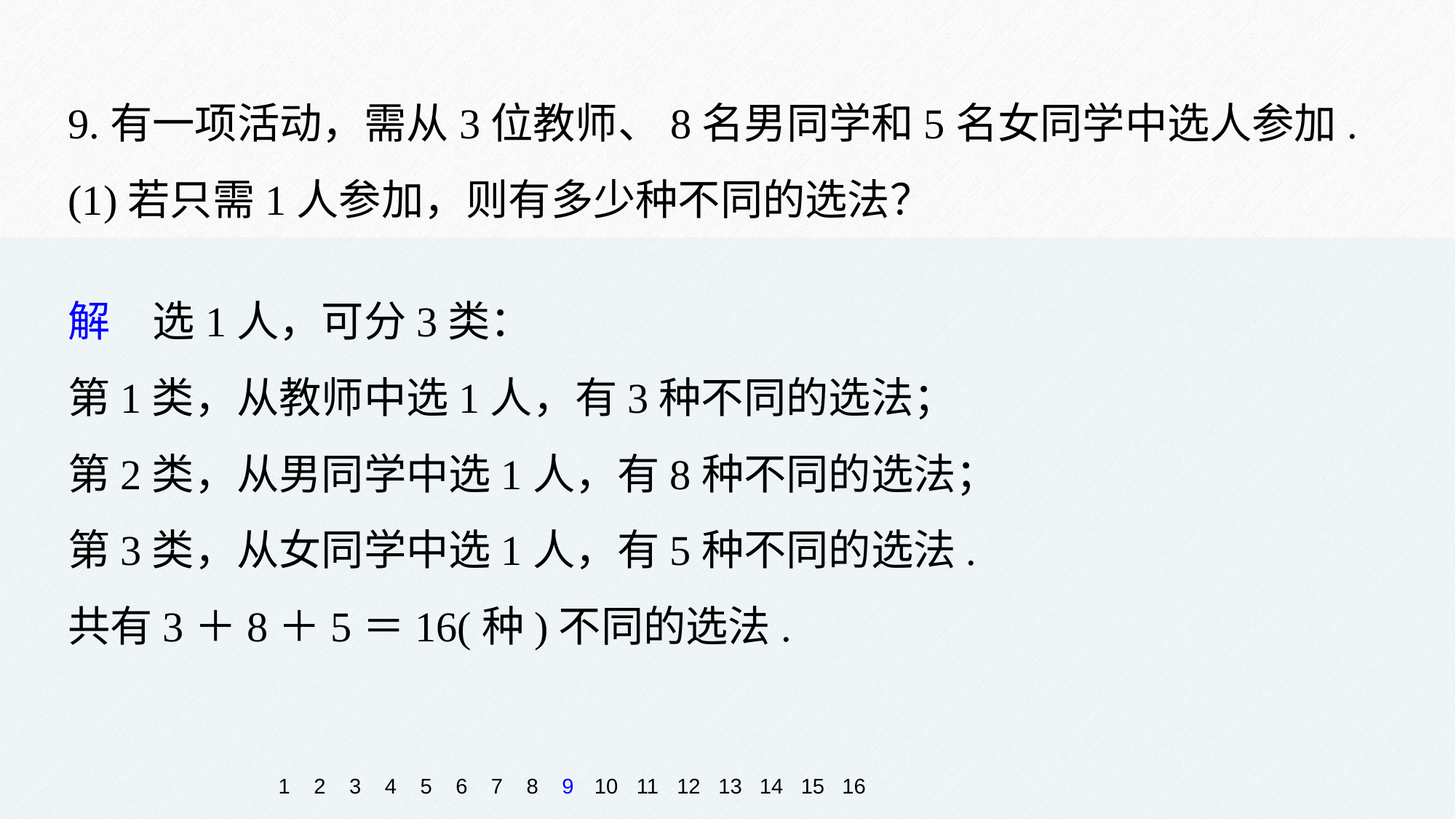

9.有一项活动，需从3位教师、8名男同学和5名女同学中选人参加.
(1)若只需1人参加，则有多少种不同的选法？
解　选1人，可分3类：
第1类，从教师中选1人，有3种不同的选法；
第2类，从男同学中选1人，有8种不同的选法；
第3类，从女同学中选1人，有5种不同的选法.
共有3＋8＋5＝16(种)不同的选法.
1
2
3
4
5
6
7
8
9
10
11
12
13
14
15
16